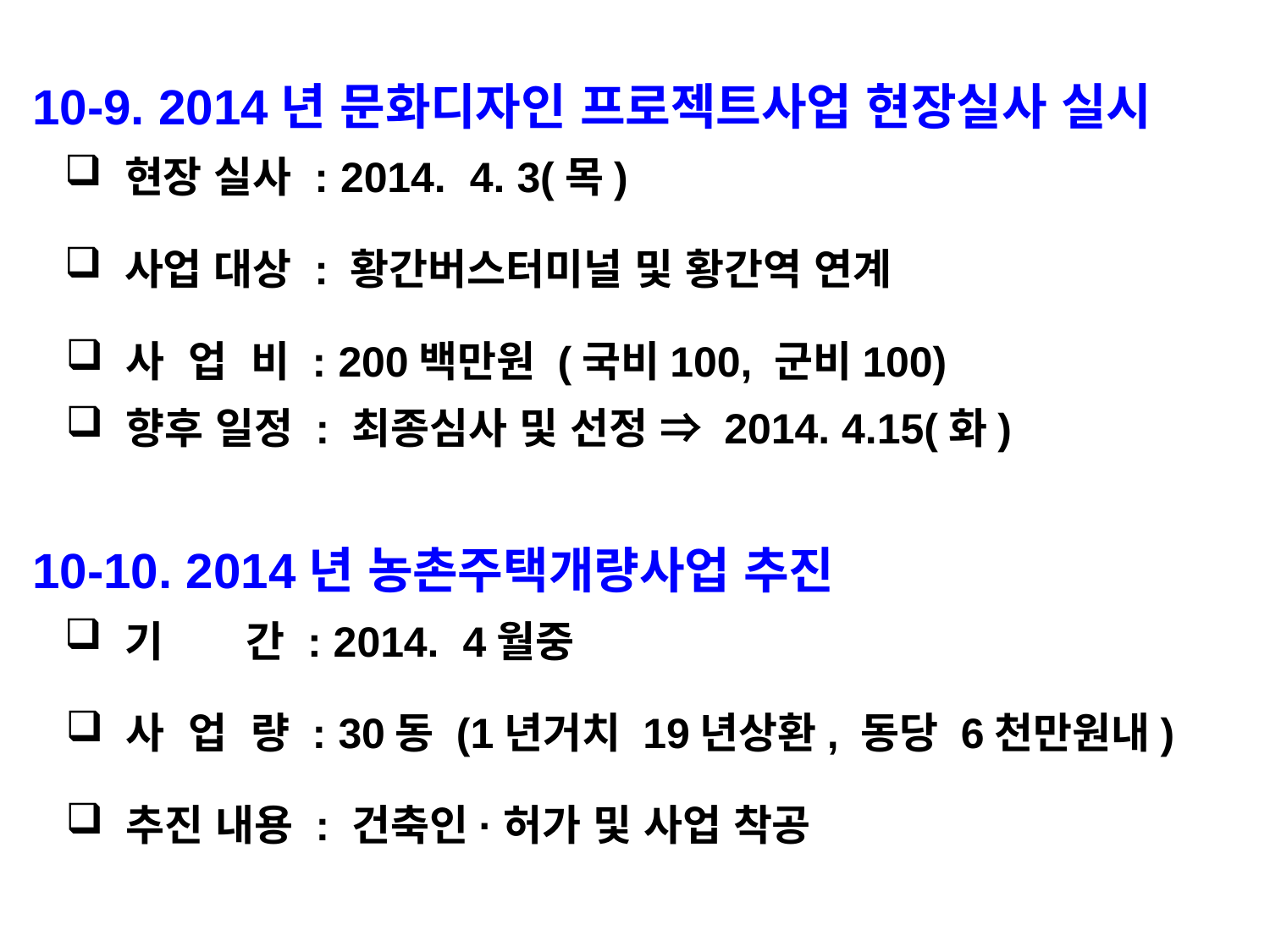

10-9. 2014년 문화디자인 프로젝트사업 현장실사 실시
 현장 실사 : 2014.  4. 3(목)
 사업 대상 : 황간버스터미널 및 황간역 연계
 사  업  비 : 200백만원 (국비100, 군비100)
 향후 일정 : 최종심사 및 선정 ⇒ 2014. 4.15(화)
10-10. 2014년 농촌주택개량사업 추진
 기       간 : 2014.  4월중
 사  업  량 : 30동 (1년거치 19년상환, 동당 6천만원내)
 추진 내용 : 건축인·허가 및 사업 착공